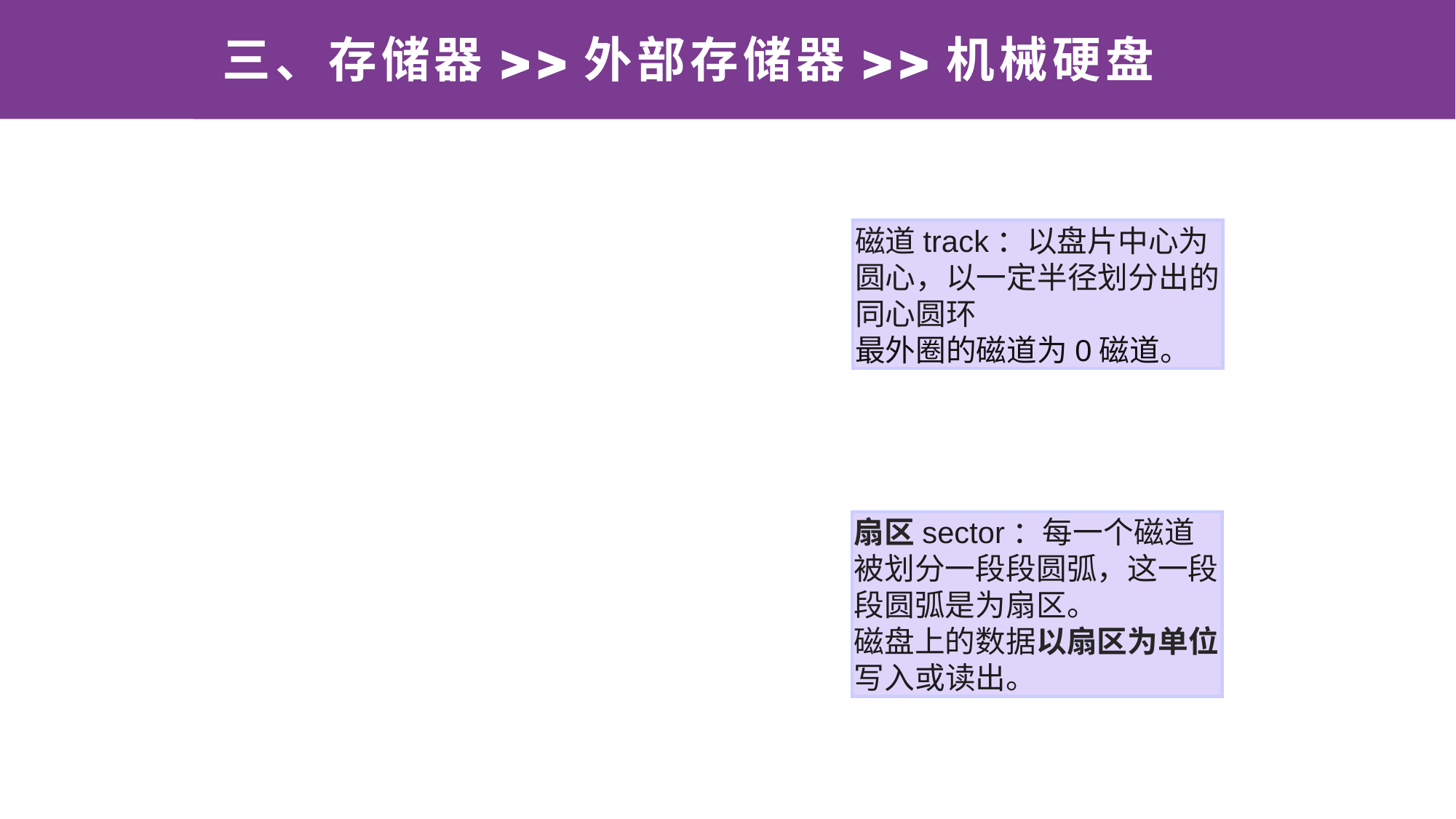

# 三、存储器>>外部存储器>>机械硬盘
磁道track：以盘片中心为圆心，以一定半径划分出的同心圆环
最外圈的磁道为0磁道。
扇区sector：每一个磁道被划分一段段圆弧，这一段段圆弧是为扇区。
磁盘上的数据以扇区为单位写入或读出。